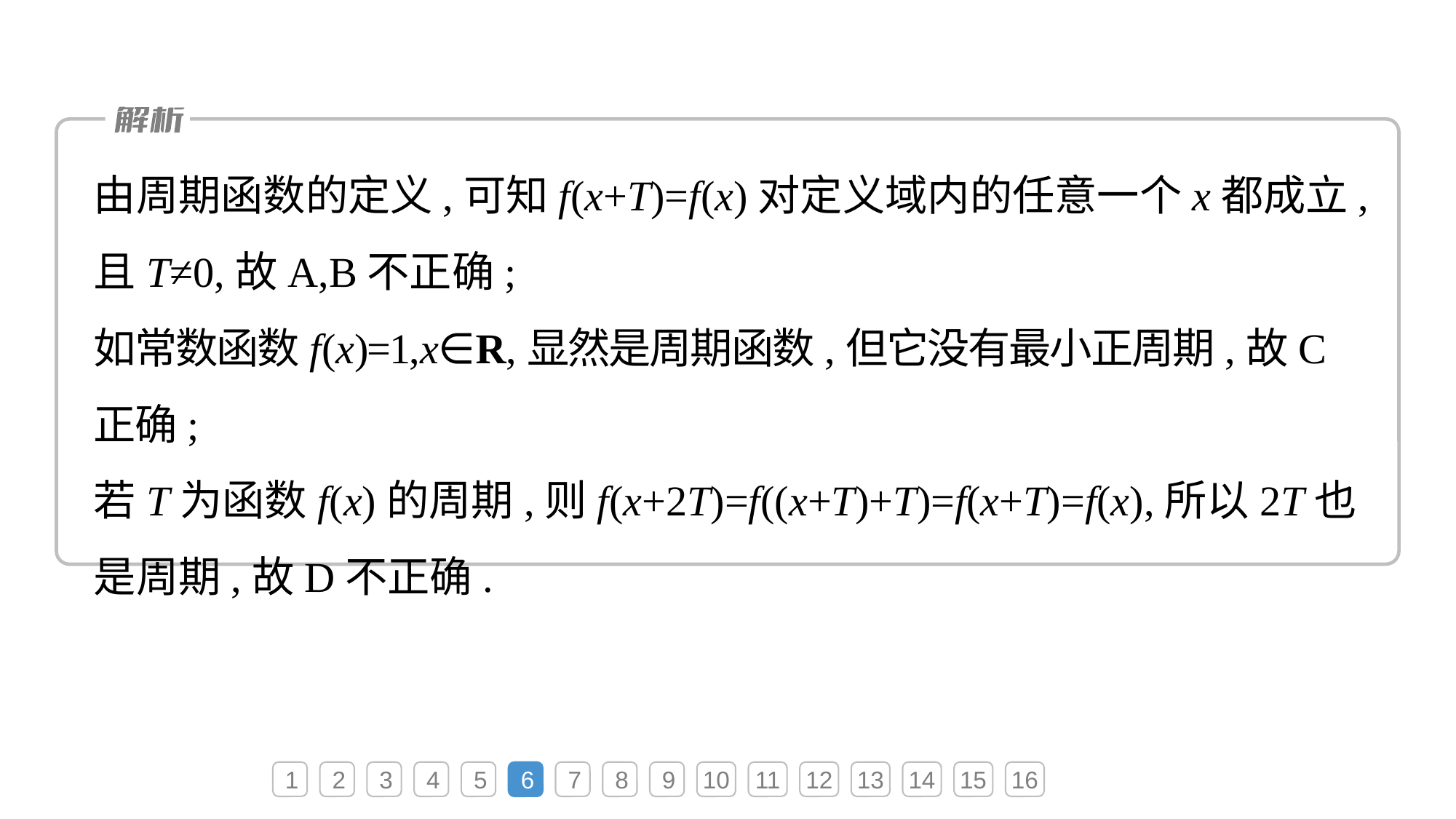

由周期函数的定义,可知f(x+T)=f(x)对定义域内的任意一个x都成立,且T≠0,故A,B不正确;
如常数函数f(x)=1,x∈R,显然是周期函数,但它没有最小正周期,故C正确;
若T为函数f(x)的周期,则f(x+2T)=f((x+T)+T)=f(x+T)=f(x),所以2T也是周期,故D不正确.
1
2
3
4
5
6
7
8
9
10
11
12
13
14
15
16